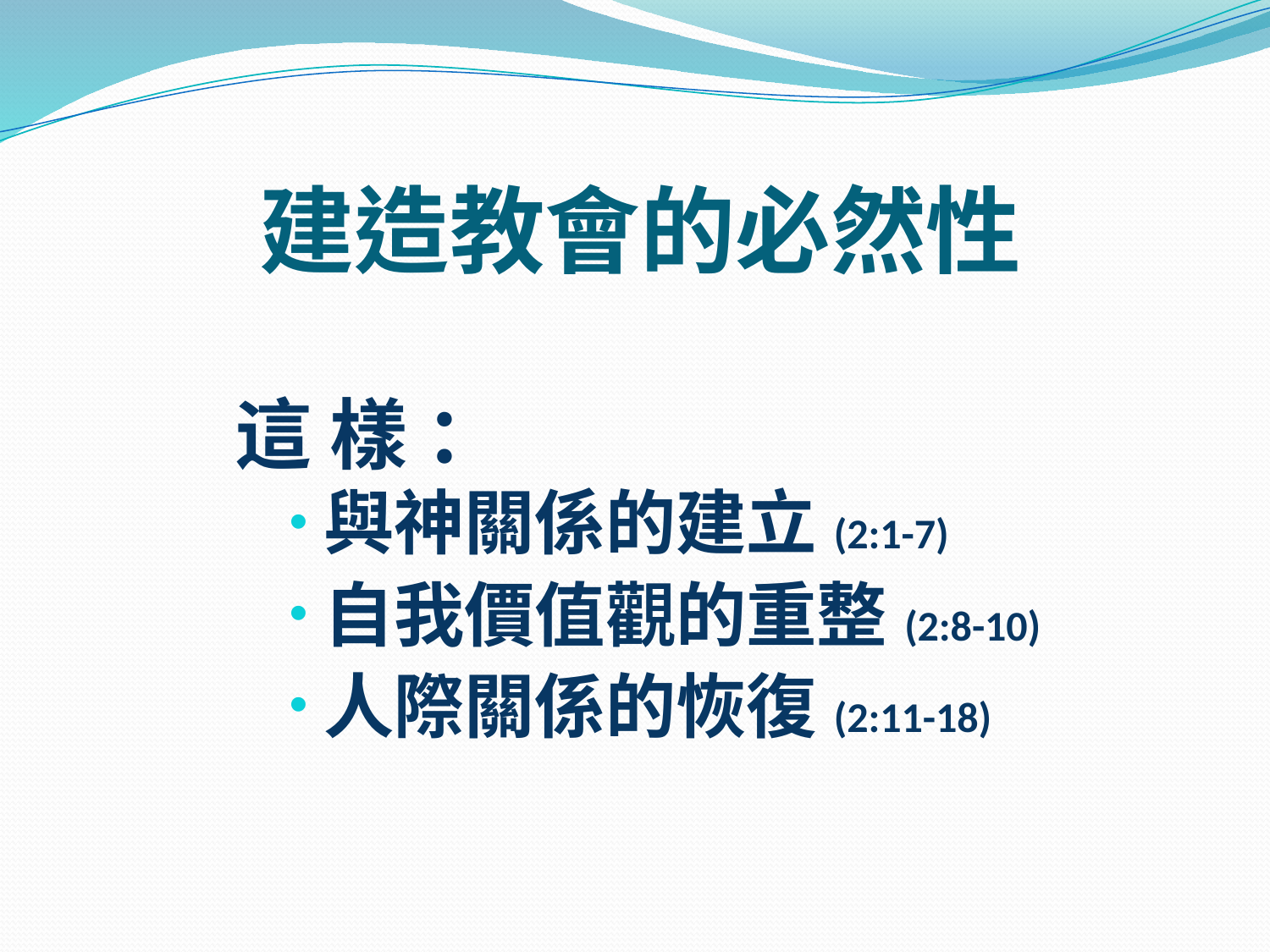

# 建造教會的必然性
這 樣 ：
與神關係的建立(2:1-7)
自我價值觀的重整(2:8-10)
人際關係的恢復(2:11-18)